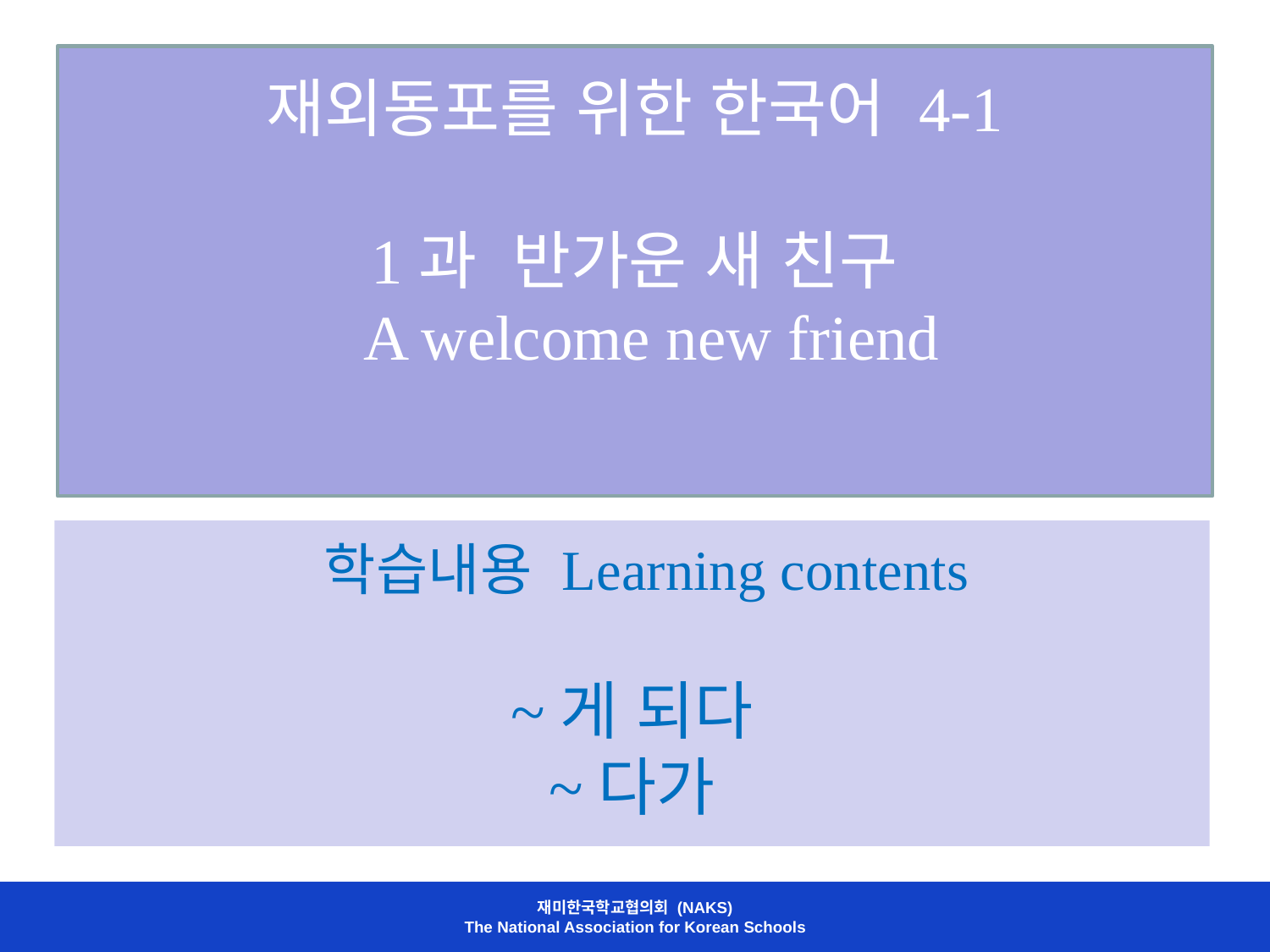

# 재외동포를 위한 한국어 4-1 1과  반가운 새 친구 A welcome new friend
 학습내용 Learning contents

~게 되다
~다가

재미한국학교협의회 (NAKS)
The National Association for Korean Schools